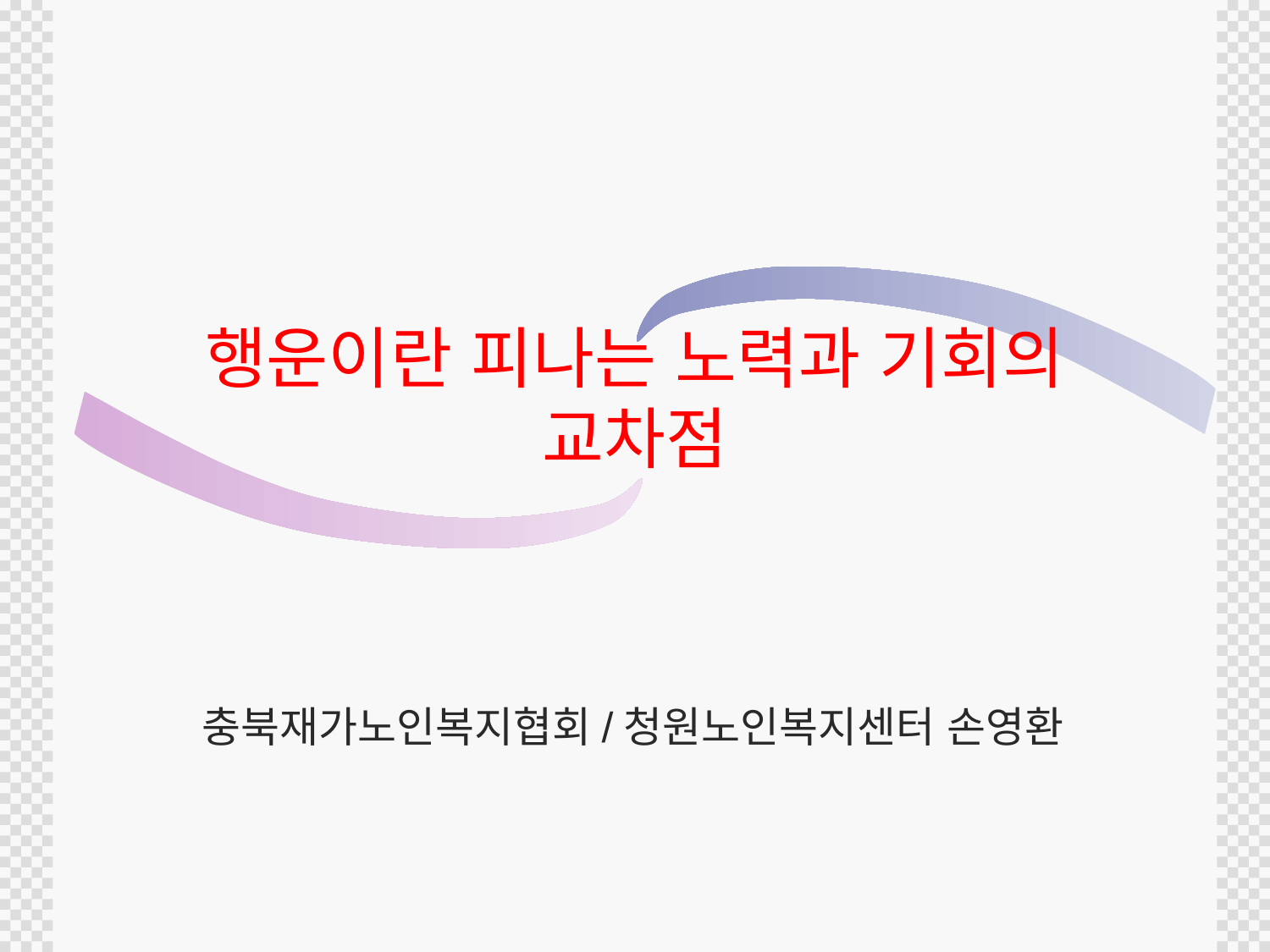

# 행운이란 피나는 노력과 기회의 교차점
충북재가노인복지협회/청원노인복지센터 손영환